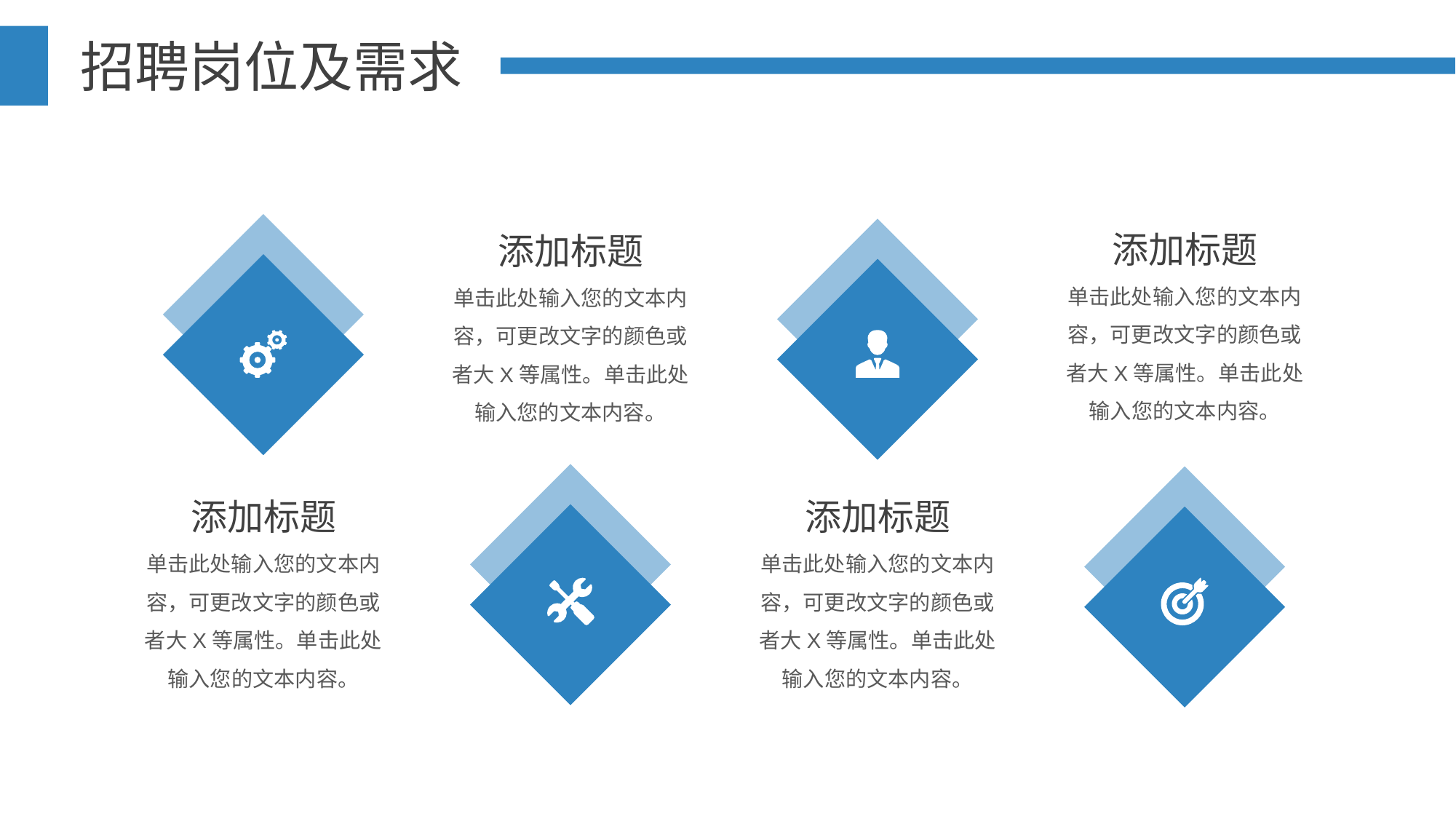

招聘岗位及需求

添加标题
单击此处输入您的文本内容，可更改文字的颜色或者大X等属性。单击此处输入您的文本内容。
添加标题
单击此处输入您的文本内容，可更改文字的颜色或者大X等属性。单击此处输入您的文本内容。

添加标题
单击此处输入您的文本内容，可更改文字的颜色或者大X等属性。单击此处输入您的文本内容。
添加标题
单击此处输入您的文本内容，可更改文字的颜色或者大X等属性。单击此处输入您的文本内容。